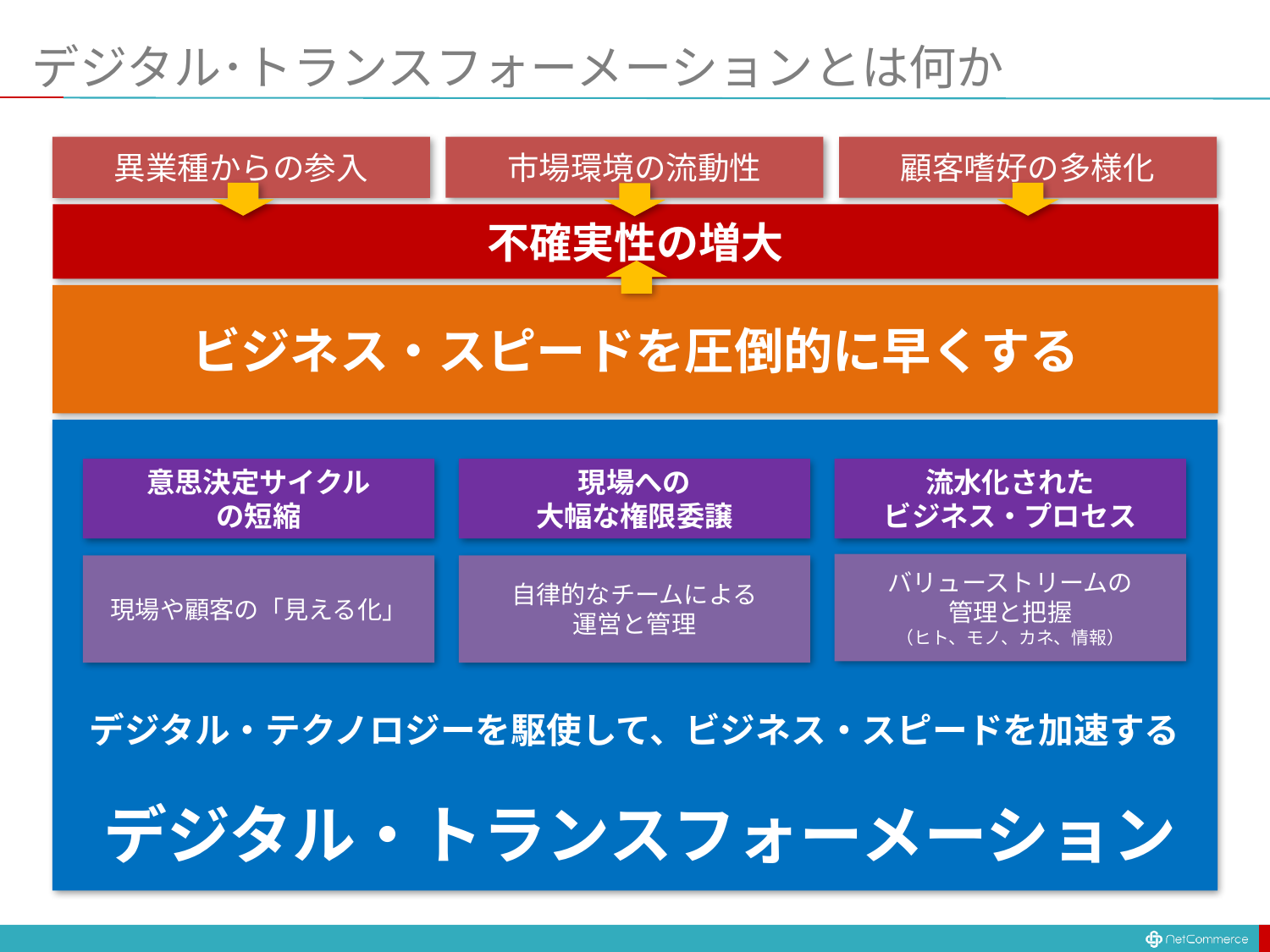

# デジタル･トランスフォーメーションとは何か
市場環境の流動性
顧客嗜好の多様化
異業種からの参入

不確実性の増大

ビジネス・スピードを圧倒的に早くする

流水化された
ビジネス・プロセス
意思決定サイクル
の短縮
現場への
大幅な権限委譲
バリューストリームの
管理と把握
（ヒト、モノ、カネ、情報）
現場や顧客の「見える化」
自律的なチームによる
運営と管理
デジタル・テクノロジーを駆使して、ビジネス・スピードを加速する
デジタル・トランスフォーメーション